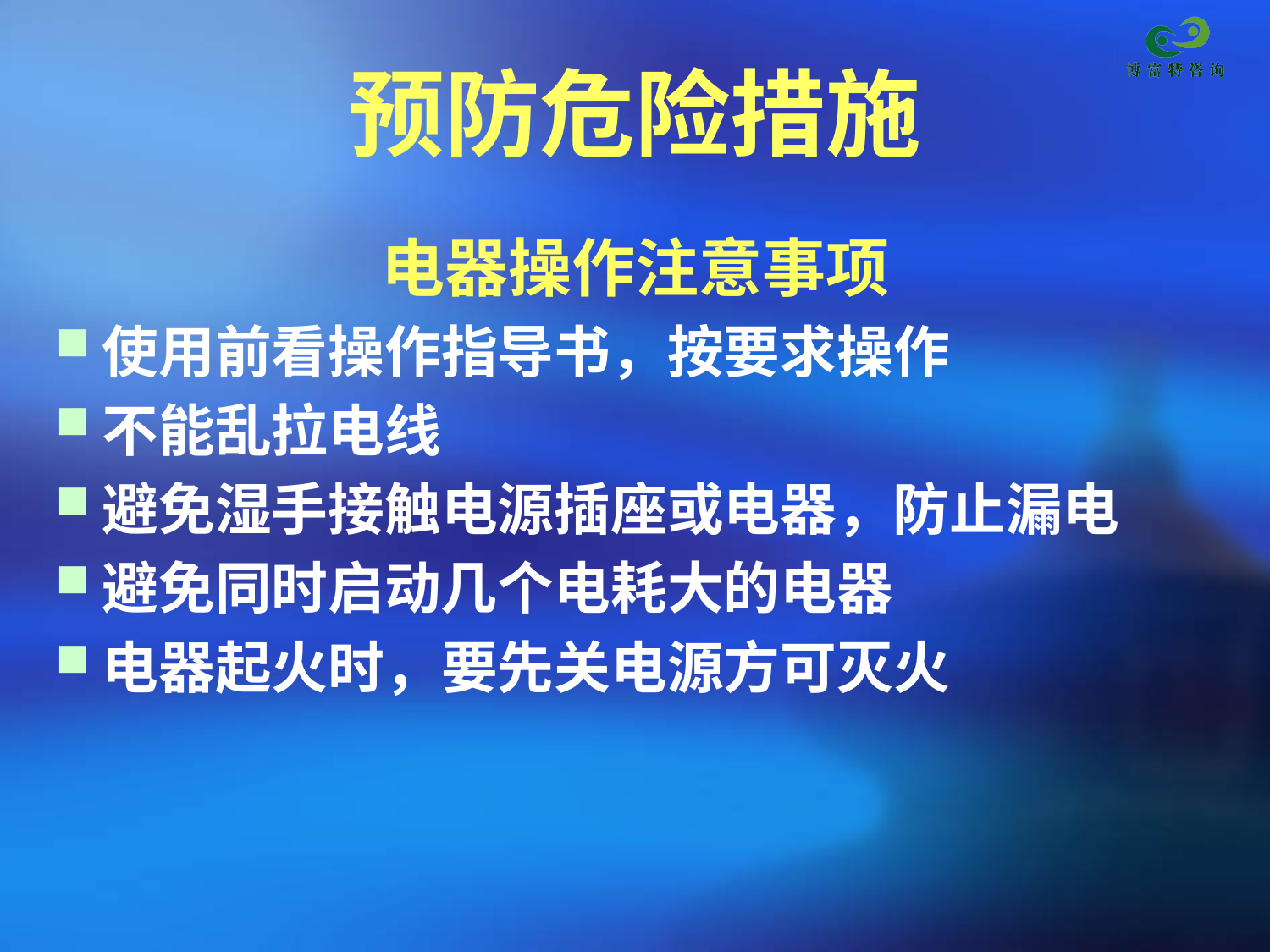

# 预防危险措施
电器操作注意事项
使用前看操作指导书，按要求操作
不能乱拉电线
避免湿手接触电源插座或电器，防止漏电
避免同时启动几个电耗大的电器
电器起火时，要先关电源方可灭火